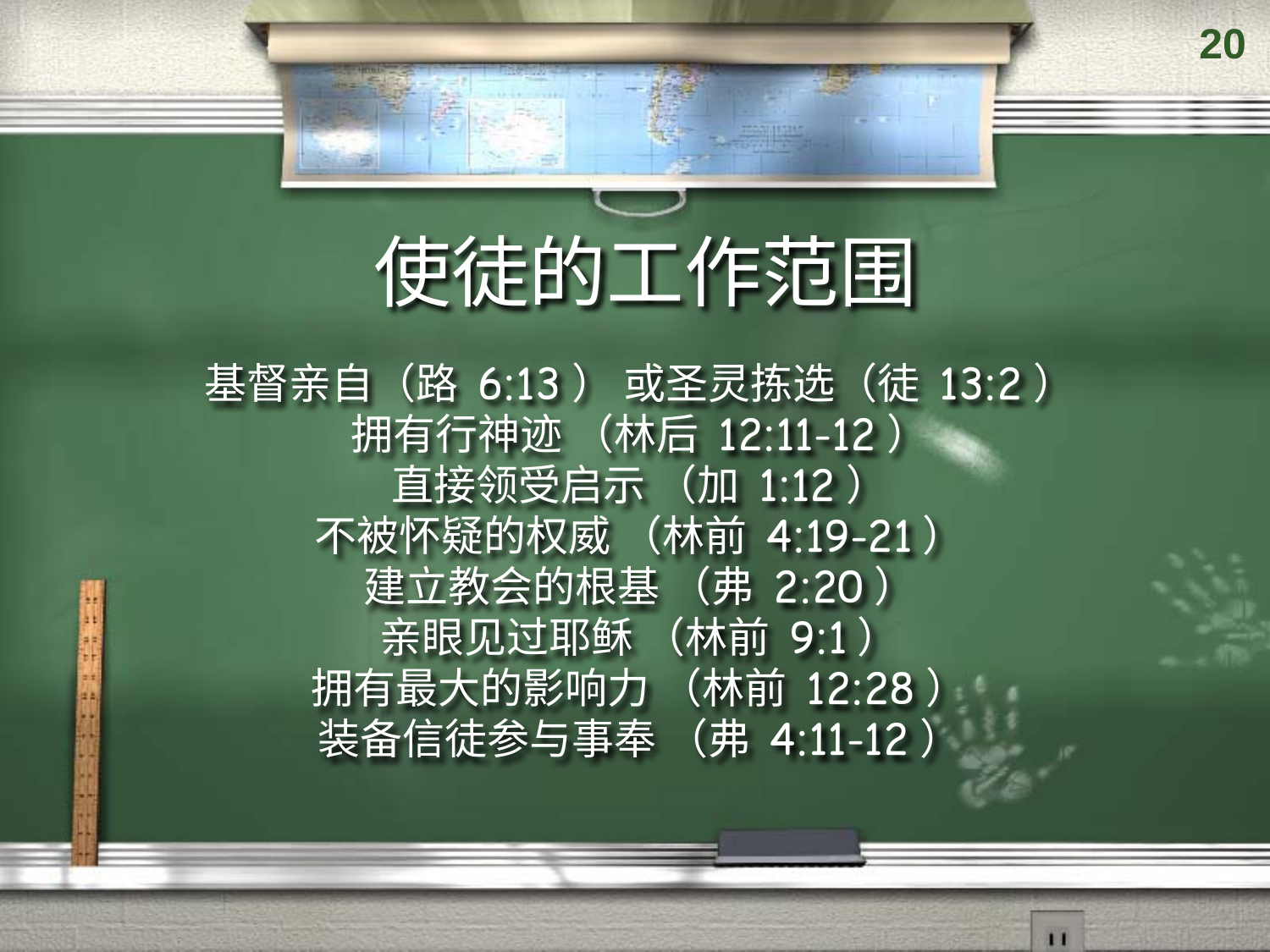

20
# 使徒的工作范围
基督亲自（路 6:13） 或圣灵拣选（徒 13:2）
拥有行神迹 （林后 12:11-12）
直接领受启示 （加 1:12）
不被怀疑的权威 （林前 4:19-21）
建立教会的根基 （弗 2:20）
亲眼见过耶稣 （林前 9:1）
拥有最大的影响力 （林前 12:28）
装备信徒参与事奉 （弗 4:11-12）